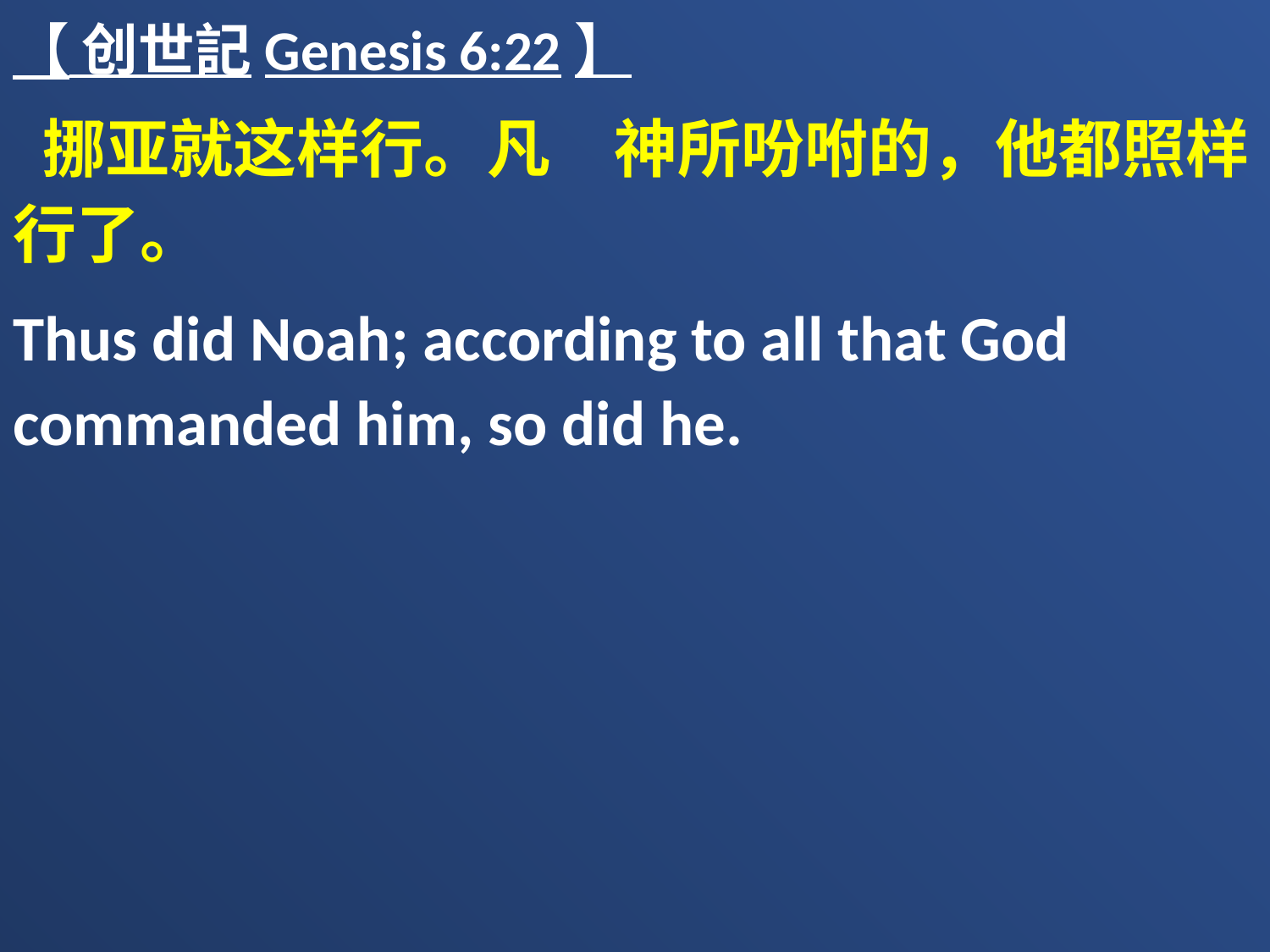

【 创世記Genesis 6:22】
 挪亚就这样行。凡　神所吩咐的，他都照样行了。
Thus did Noah; according to all that God commanded him, so did he.